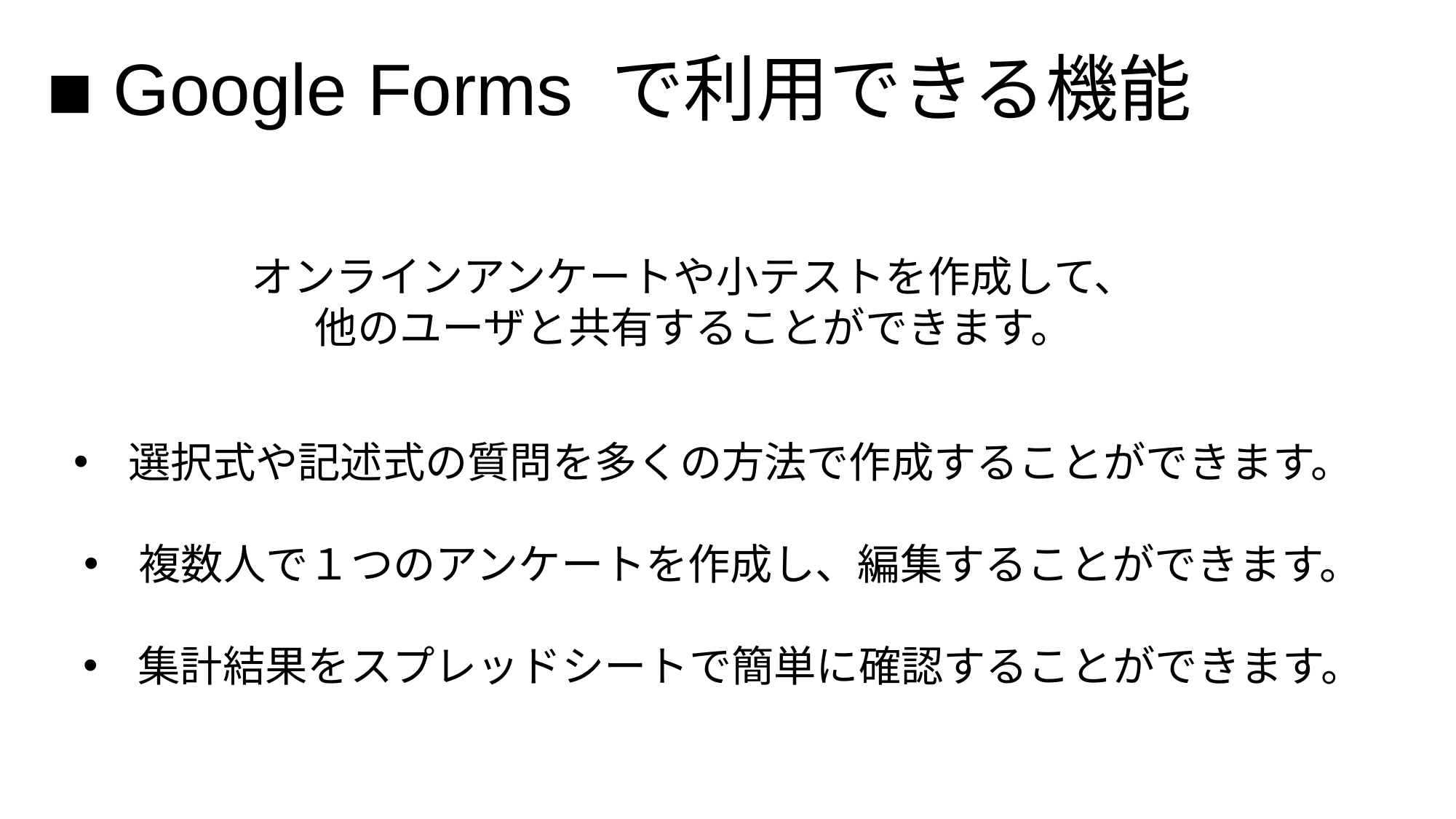

◼ Google Forms で利用できる機能

選択式や記述式の質問を多くの方法で作成することができます。

複数人で１つのアンケートを作成し、編集することができます。

集計結果をスプレッドシートで簡単に確認することができます。
オンラインアンケートや小テストを作成して、
他のユーザと共有することができます。